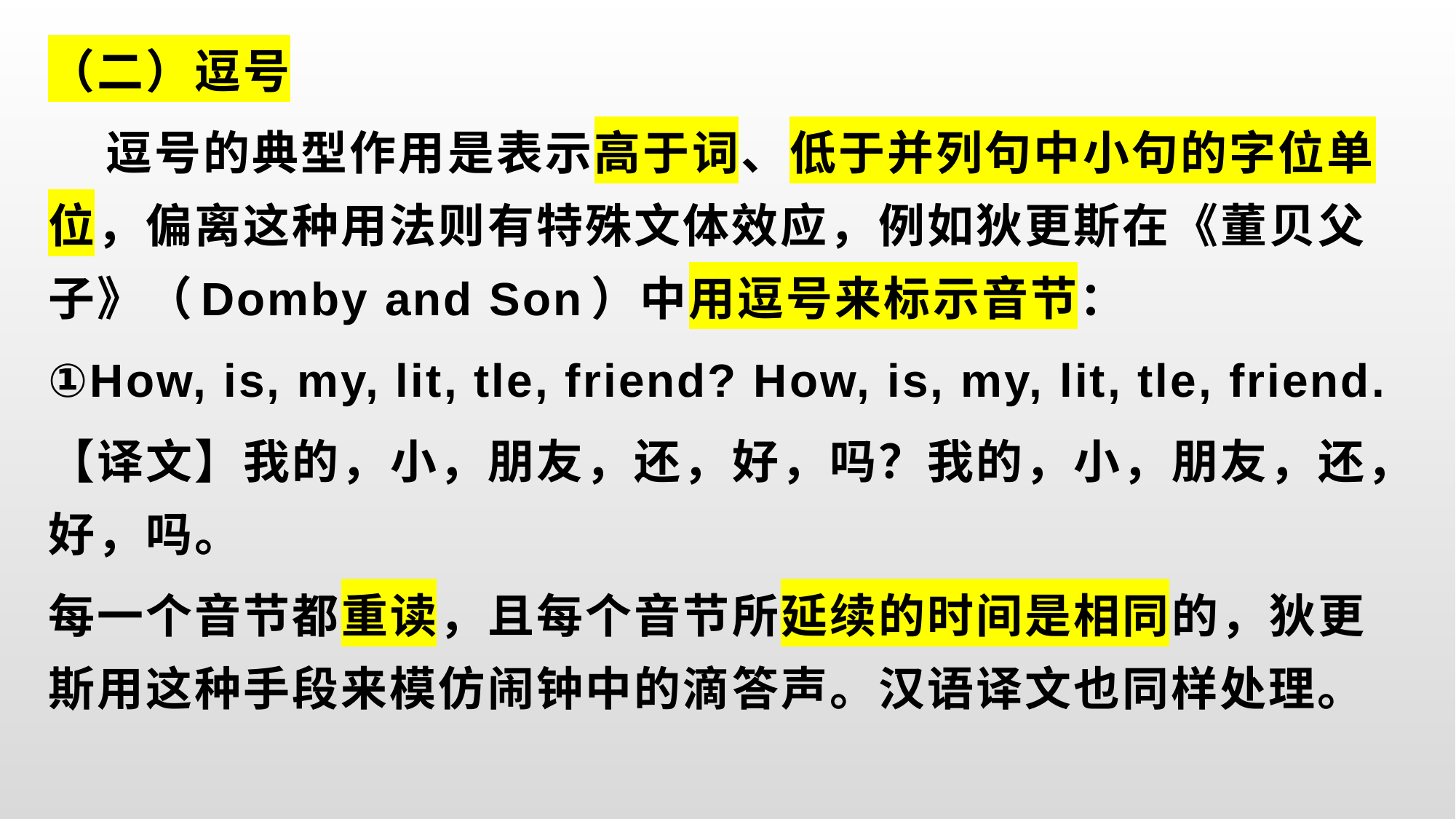

（二）逗号
    逗号的典型作用是表示高于词、低于并列句中小句的字位单位，偏离这种用法则有特殊文体效应，例如狄更斯在《董贝父子》（Domby and Son）中用逗号来标示音节：
①How, is, my, lit, tle, friend? How, is, my, lit, tle, friend.
【译文】我的，小，朋友，还，好，吗？我的，小，朋友，还，好，吗。
每一个音节都重读，且每个音节所延续的时间是相同的，狄更斯用这种手段来模仿闹钟中的滴答声。汉语译文也同样处理。
#